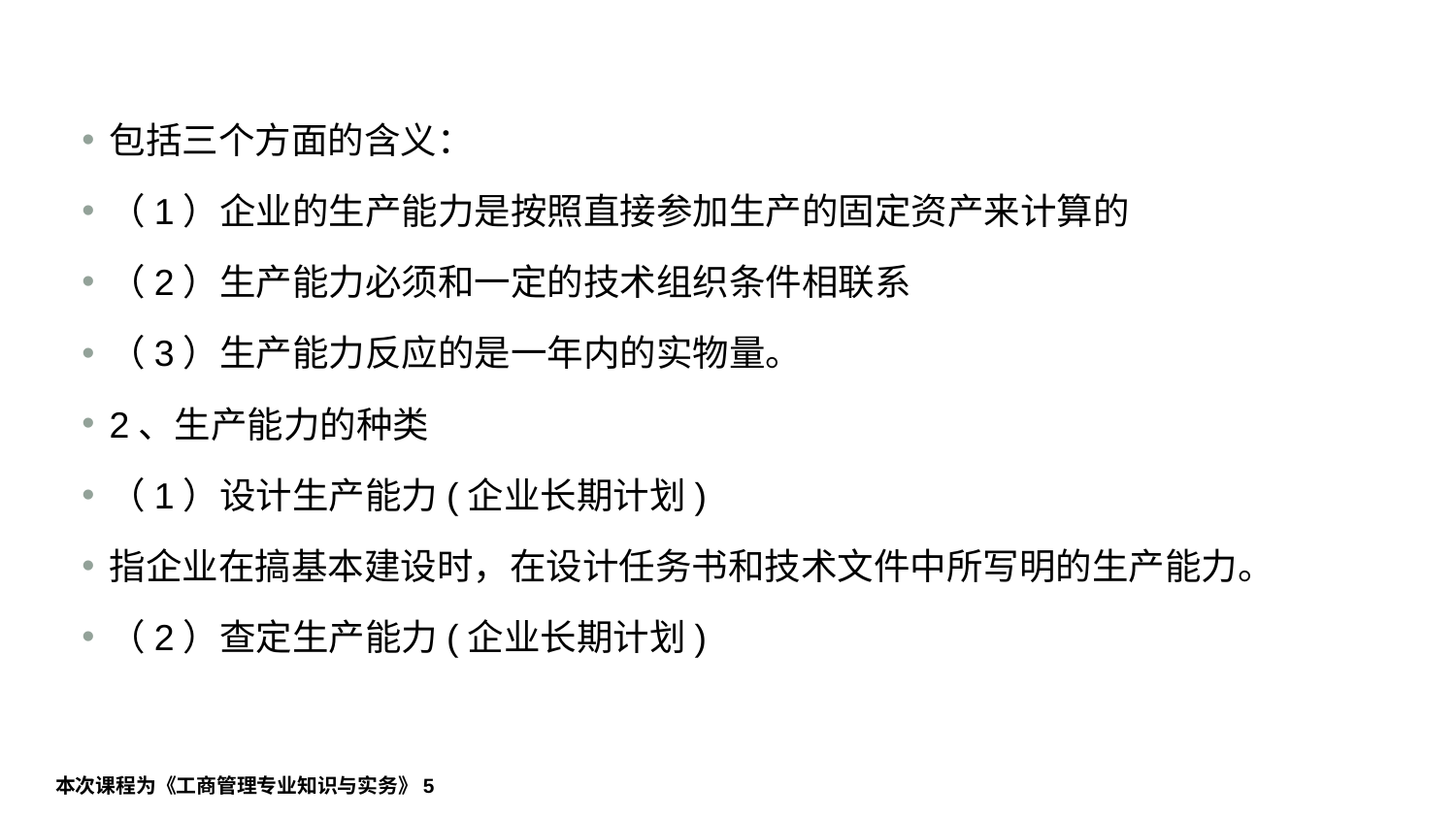

#
包括三个方面的含义：
（1）企业的生产能力是按照直接参加生产的固定资产来计算的
（2）生产能力必须和一定的技术组织条件相联系
（3）生产能力反应的是一年内的实物量。
2、生产能力的种类
（1）设计生产能力(企业长期计划)
指企业在搞基本建设时，在设计任务书和技术文件中所写明的生产能力。
（2）查定生产能力(企业长期计划)